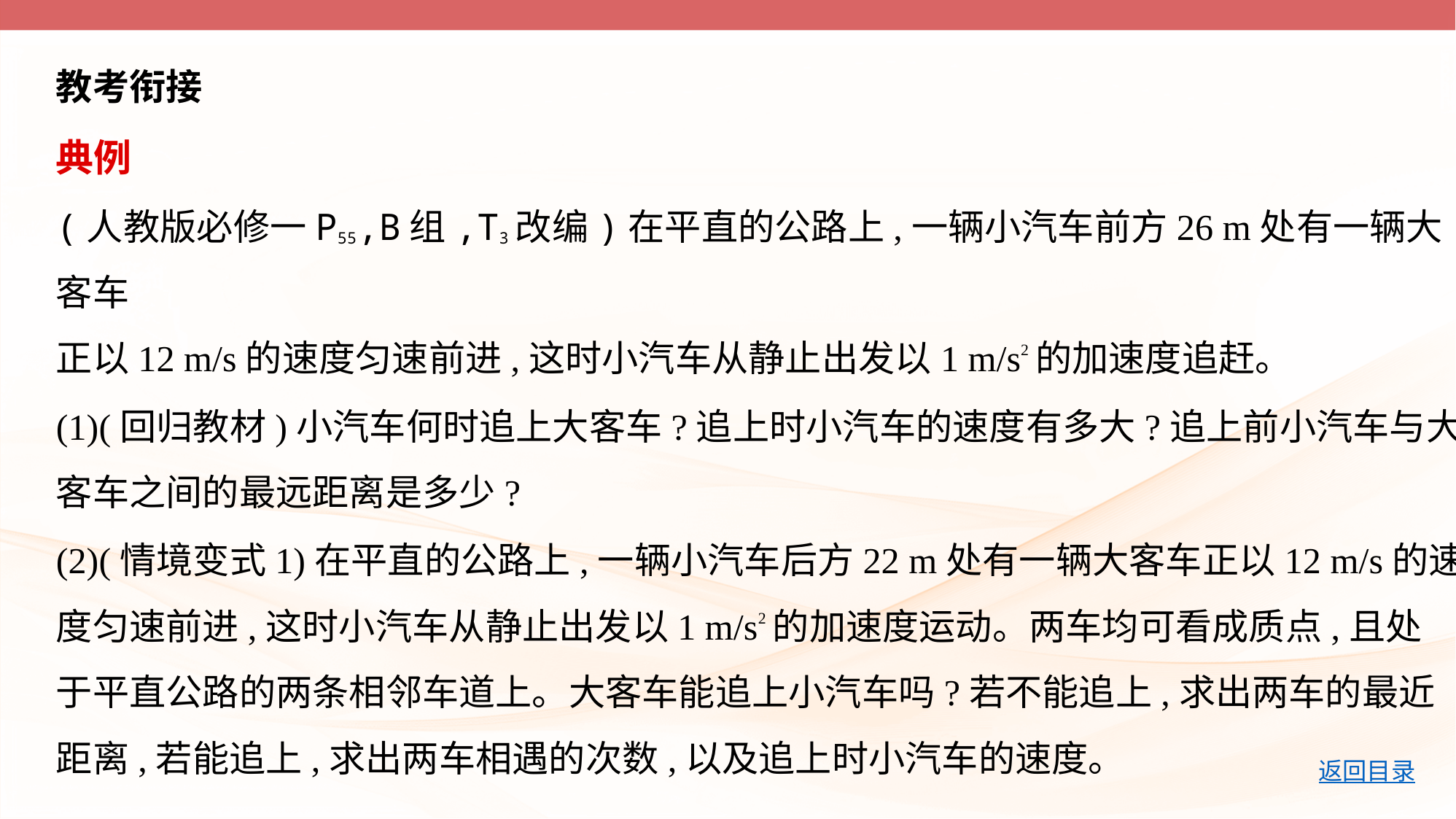

教考衔接
典例
(人教版必修一P55,B组,T3改编)在平直的公路上,一辆小汽车前方26 m处有一辆大客车
正以12 m/s的速度匀速前进,这时小汽车从静止出发以1 m/s2的加速度追赶。
(1)(回归教材)小汽车何时追上大客车?追上时小汽车的速度有多大?追上前小汽车与大
客车之间的最远距离是多少?
(2)(情境变式1)在平直的公路上,一辆小汽车后方22 m处有一辆大客车正以12 m/s的速
度匀速前进,这时小汽车从静止出发以1 m/s2的加速度运动。两车均可看成质点,且处
于平直公路的两条相邻车道上。大客车能追上小汽车吗?若不能追上,求出两车的最近
距离,若能追上,求出两车相遇的次数,以及追上时小汽车的速度。